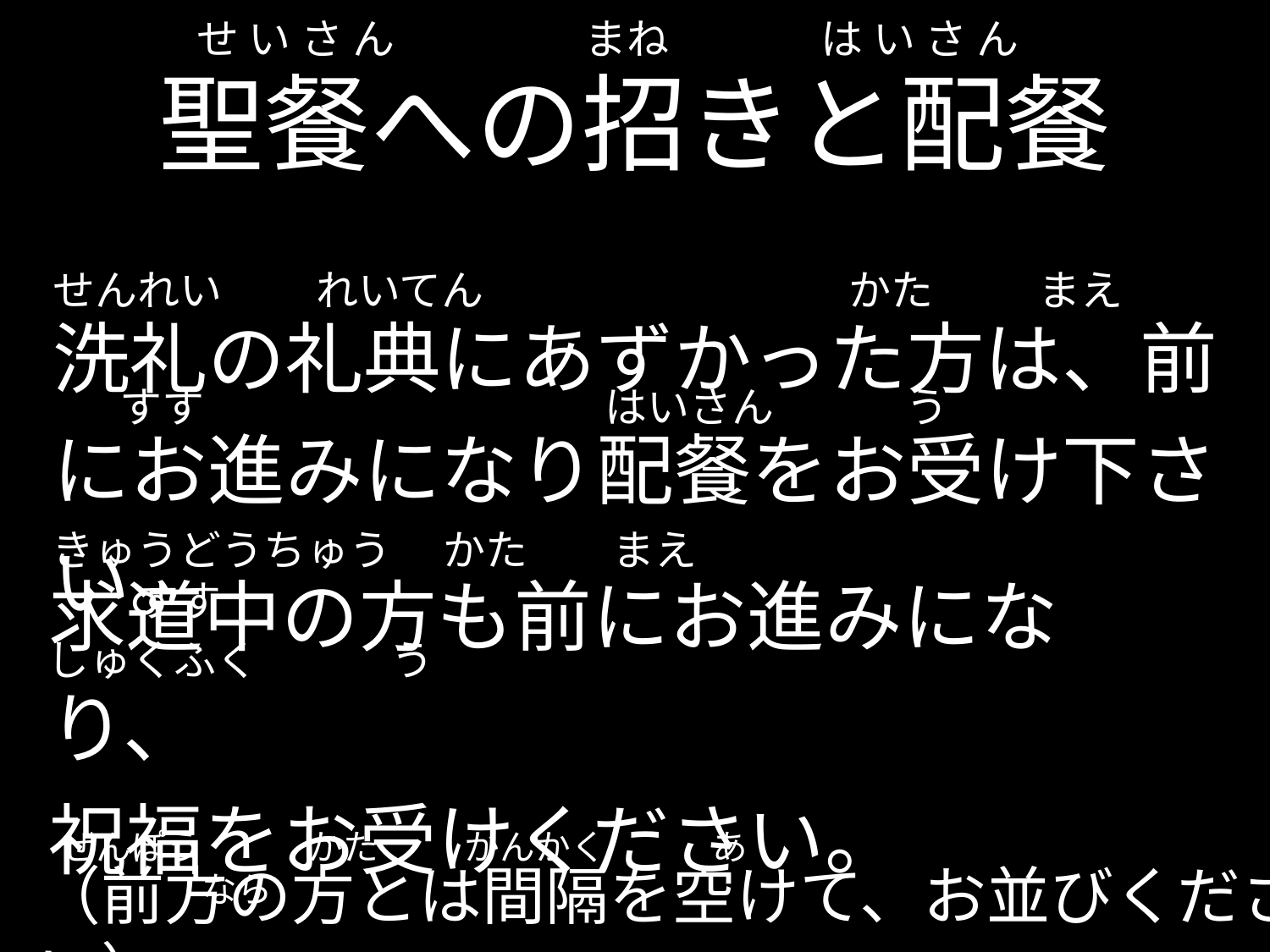

せ い さ ん                    まね                は い さ ん
# 聖餐への招きと配餐
せんれい　　 れいてん　                                  かた           まえ
洗礼の礼典にあずかった方は、前にお進みになり配餐をお受け下さい。
      すす　 　　　　　　　　 はいさん              う
きゅうどうちゅう　 かた　　まえ　　　　　すす
求道中の方も前にお進みになり、
祝福をお受けください。
しゅくふく              う
ぜんぽう　　　かた           かんかく　　　あ　　　　　 　　　　　なら
（前方の方とは間隔を空けて、お並びください）